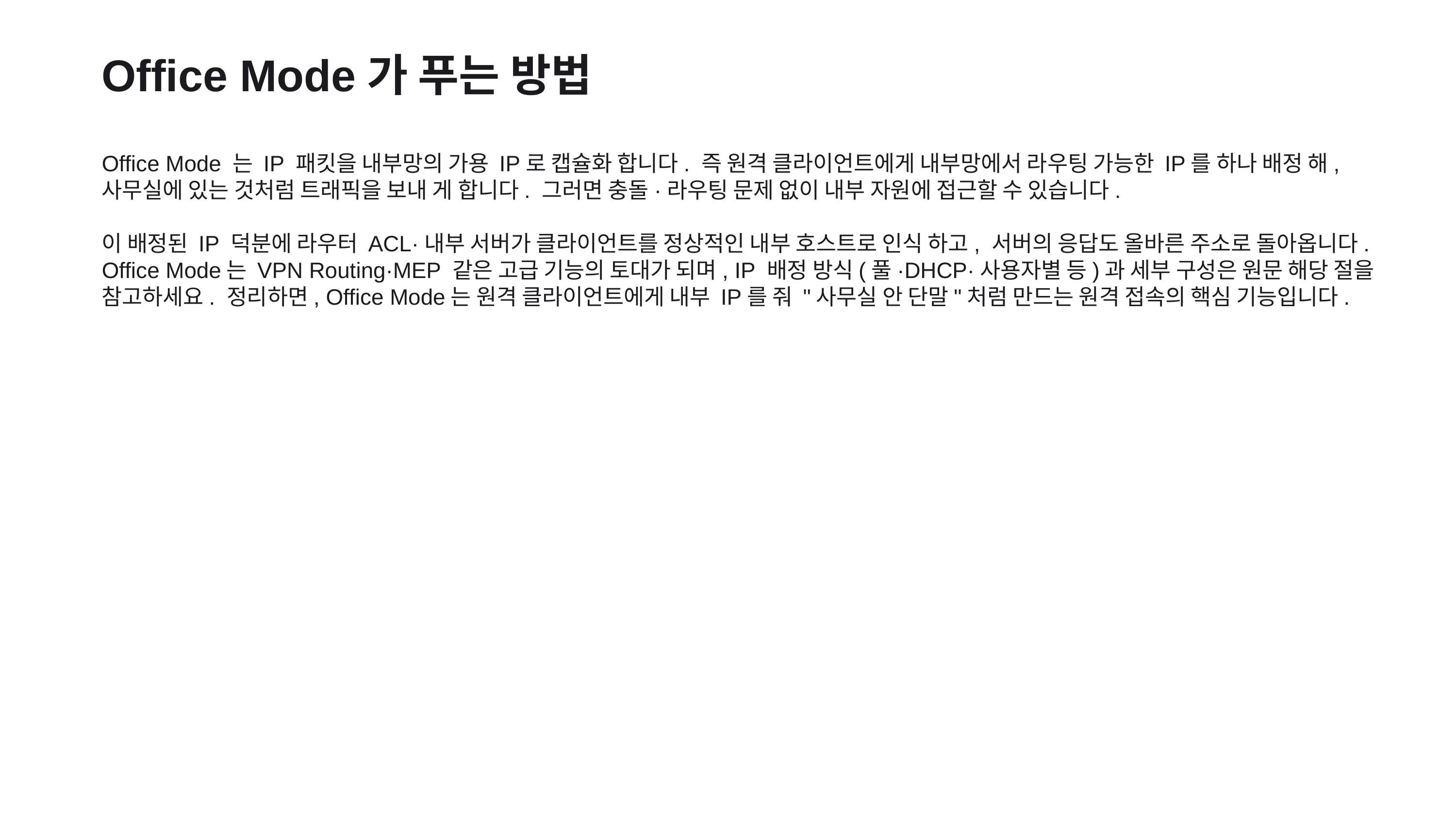

Office Mode가 푸는 방법
Office Mode 는 IP 패킷을 내부망의 가용 IP로 캡슐화 합니다. 즉 원격 클라이언트에게 내부망에서 라우팅 가능한 IP를 하나 배정 해, 사무실에 있는 것처럼 트래픽을 보내 게 합니다. 그러면 충돌·라우팅 문제 없이 내부 자원에 접근할 수 있습니다.

이 배정된 IP 덕분에 라우터 ACL·내부 서버가 클라이언트를 정상적인 내부 호스트로 인식 하고, 서버의 응답도 올바른 주소로 돌아옵니다. Office Mode는 VPN Routing·MEP 같은 고급 기능의 토대가 되며, IP 배정 방식(풀·DHCP·사용자별 등)과 세부 구성은 원문 해당 절을 참고하세요. 정리하면, Office Mode는 원격 클라이언트에게 내부 IP를 줘 "사무실 안 단말"처럼 만드는 원격 접속의 핵심 기능입니다.